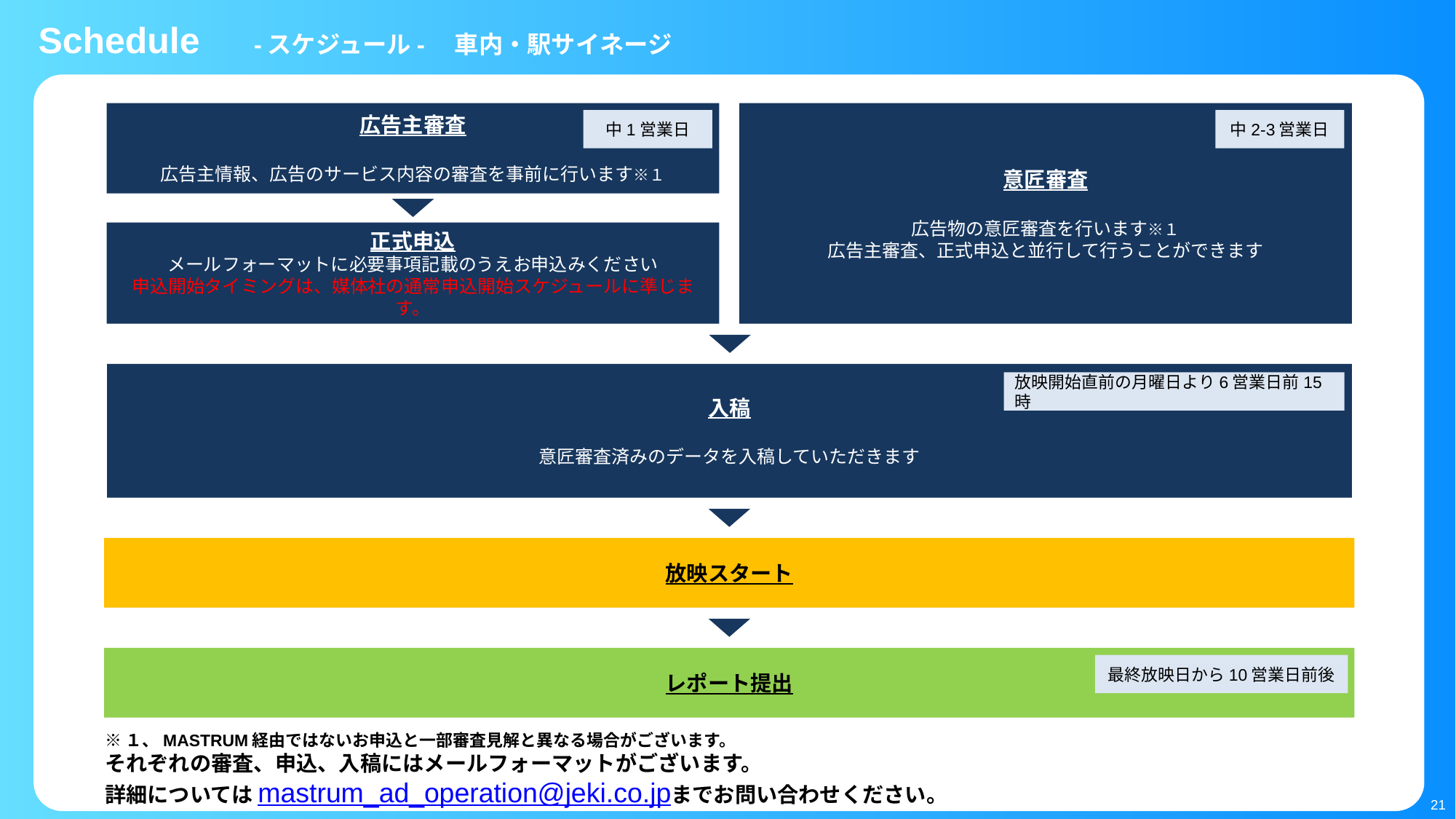

Schedule　-スケジュール-　車内・駅サイネージ
広告主審査

広告主情報、広告のサービス内容の審査を事前に行います※１
意匠審査

広告物の意匠審査を行います※１
広告主審査、正式申込と並行して行うことができます
中1営業日
中2-3営業日

正式申込
メールフォーマットに必要事項記載のうえお申込みください
申込開始タイミングは、媒体社の通常申込開始スケジュールに準じます。

入稿

意匠審査済みのデータを入稿していただきます
放映開始直前の月曜日より6営業日前15時

放映スタート

レポート提出
最終放映日から10営業日前後
※１、MASTRUM経由ではないお申込と一部審査見解と異なる場合がございます。
それぞれの審査、申込、入稿にはメールフォーマットがございます。
詳細についてはmastrum_ad_operation@jeki.co.jpまでお問い合わせください。